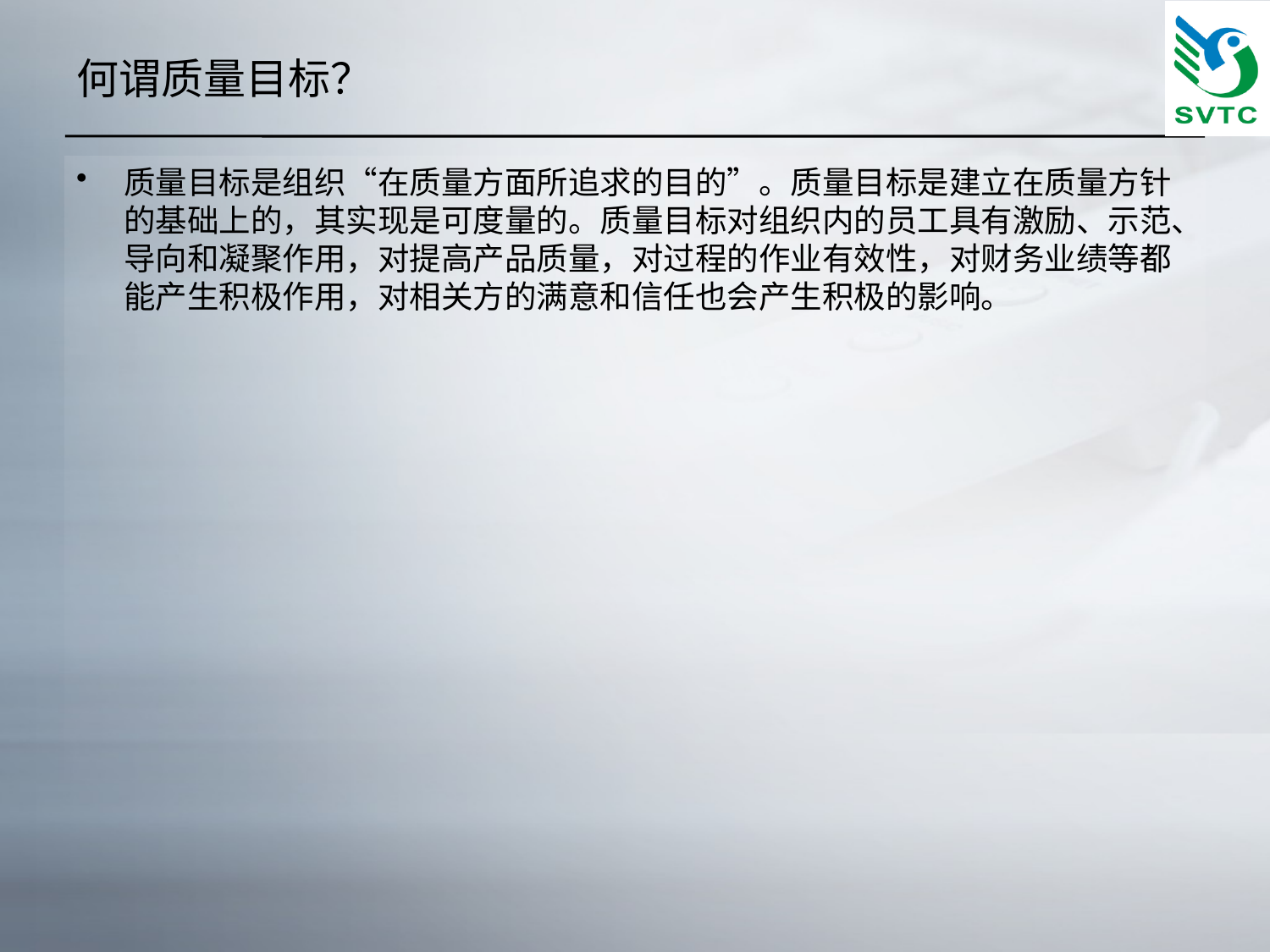

# 何谓质量目标？
质量目标是组织“在质量方面所追求的目的”。质量目标是建立在质量方针的基础上的，其实现是可度量的。质量目标对组织内的员工具有激励、示范、导向和凝聚作用，对提高产品质量，对过程的作业有效性，对财务业绩等都能产生积极作用，对相关方的满意和信任也会产生积极的影响。